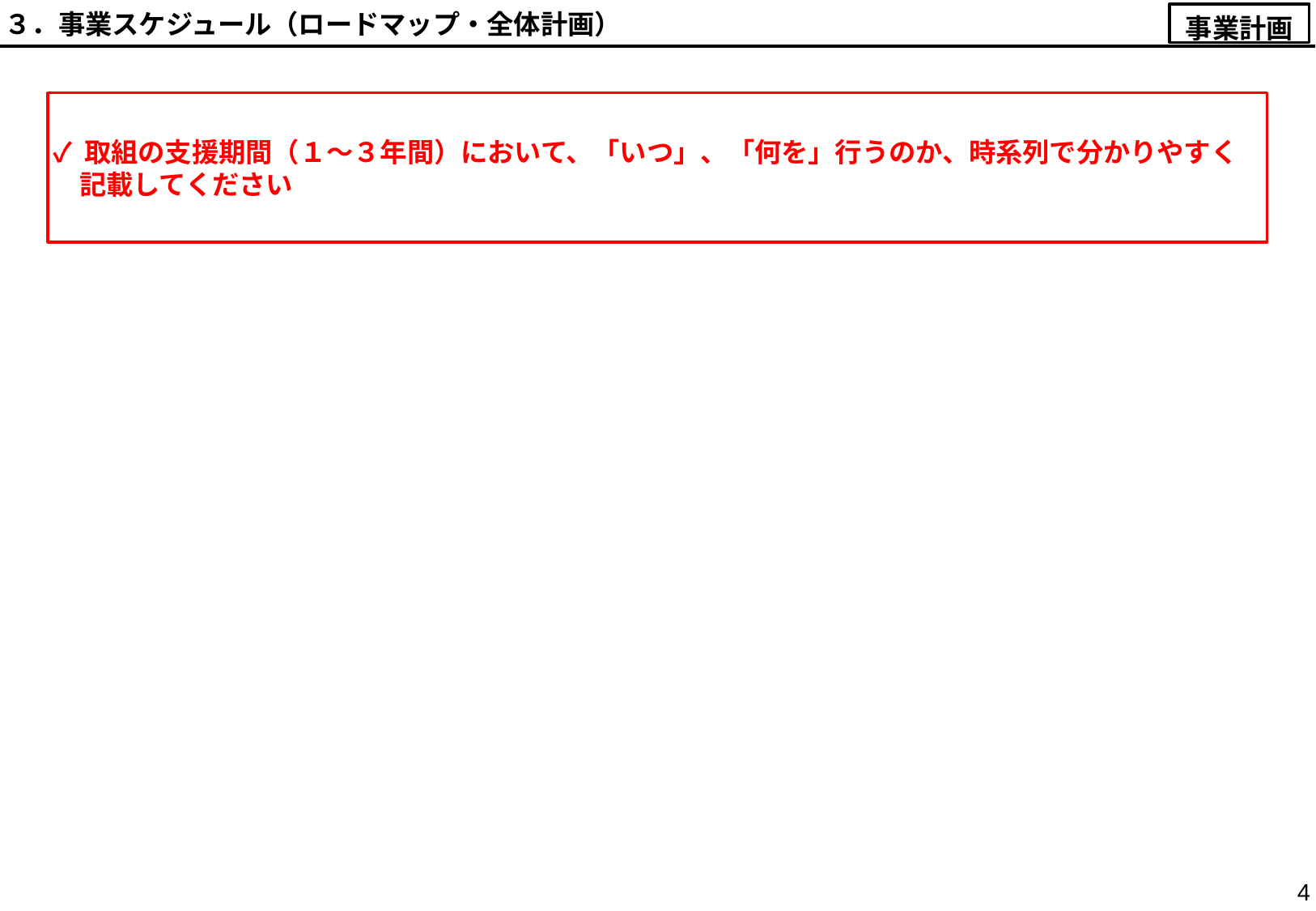

３．事業スケジュール（ロードマップ・全体計画）
事業計画
✓ 取組の支援期間（１～３年間）において、「いつ」、「何を」行うのか、時系列で分かりやすく
　記載してください
4